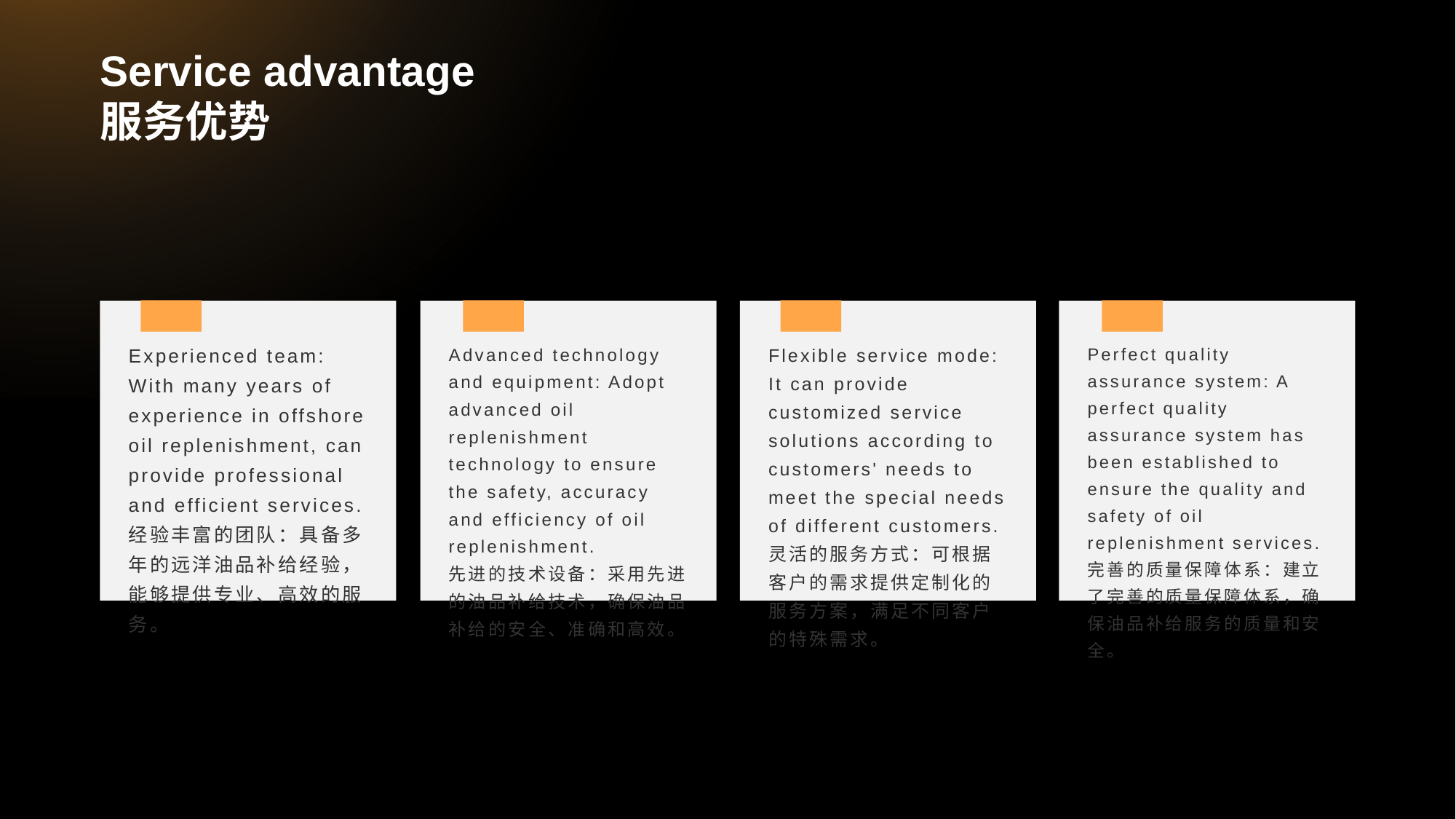

# Service advantage 服务优势

Advanced technology and equipment: Adopt advanced oil replenishment technology to ensure the safety, accuracy and efficiency of oil replenishment.
先进的技术设备：采用先进的油品补给技术，确保油品补给的安全、准确和高效。
Experienced team: With many years of experience in offshore oil replenishment, can provide professional and efficient services.
经验丰富的团队：具备多年的远洋油品补给经验，能够提供专业、高效的服务。
Flexible service mode: It can provide customized service solutions according to customers' needs to meet the special needs of different customers.
灵活的服务方式：可根据客户的需求提供定制化的服务方案，满足不同客户的特殊需求。
Perfect quality assurance system: A perfect quality assurance system has been established to ensure the quality and safety of oil replenishment services.
完善的质量保障体系：建立了完善的质量保障体系，确保油品补给服务的质量和安全。